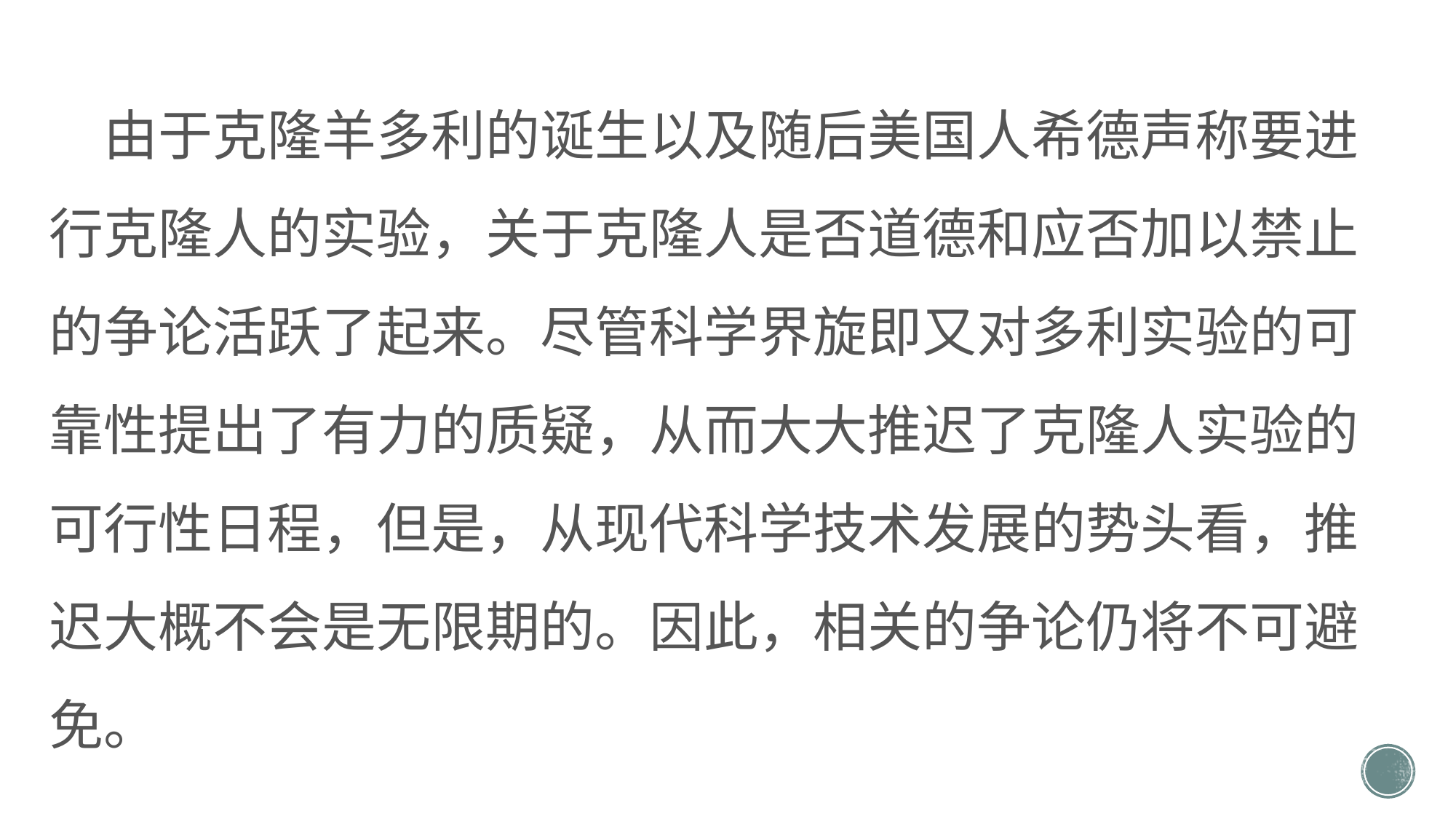

由于克隆羊多利的诞生以及随后美国人希德声称要进行克隆人的实验，关于克隆人是否道德和应否加以禁止的争论活跃了起来。尽管科学界旋即又对多利实验的可靠性提出了有力的质疑，从而大大推迟了克隆人实验的可行性日程，但是，从现代科学技术发展的势头看，推迟大概不会是无限期的。因此，相关的争论仍将不可避免。